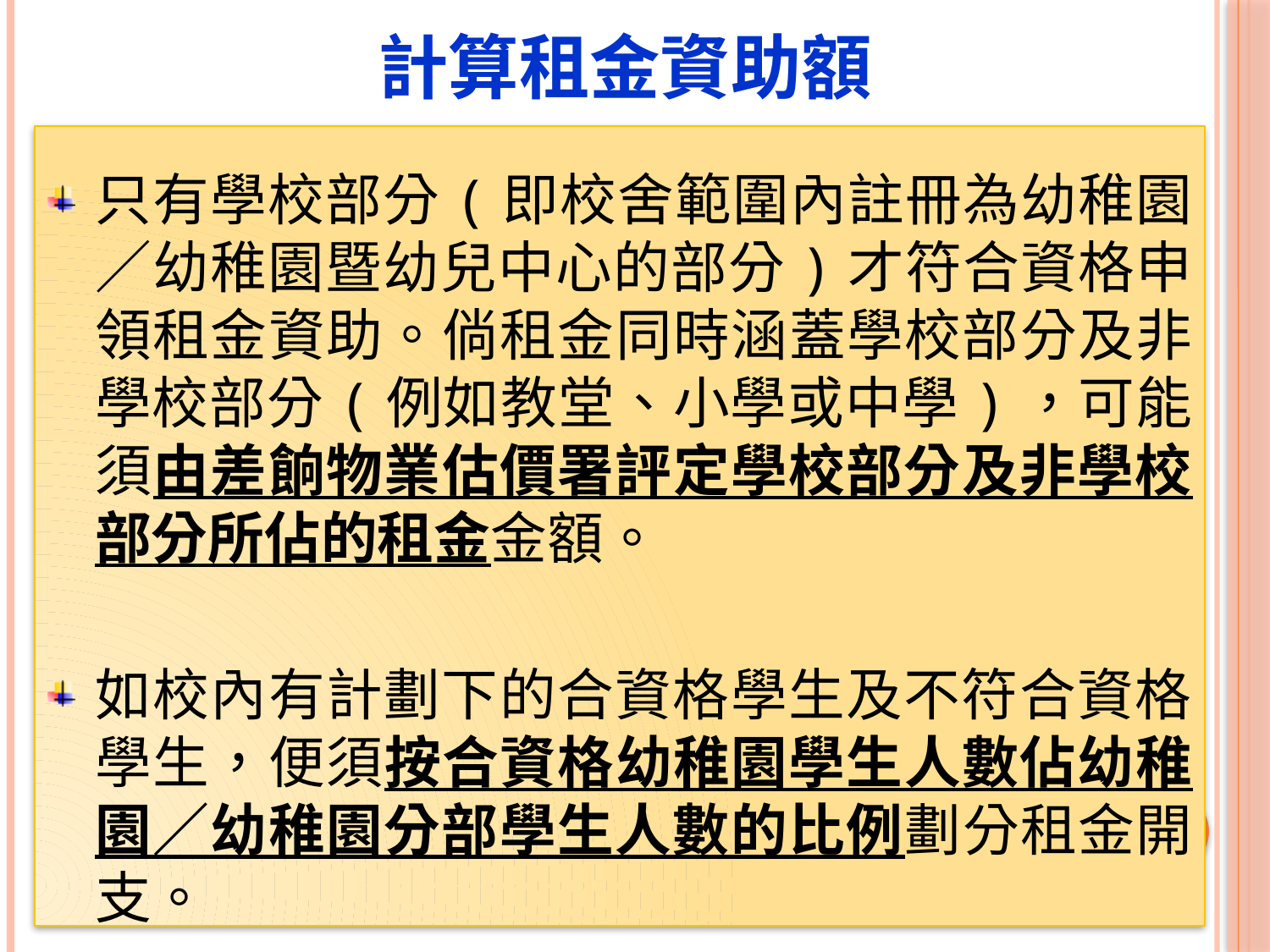

計算租金資助額

只有學校部分(即校舍範圍內註冊為幼稚園／幼稚園暨幼兒中心的部分)才符合資格申領租金資助。倘租金同時涵蓋學校部分及非學校部分(例如教堂、小學或中學)，可能須由差餉物業估價署評定學校部分及非學校部分所佔的租金金額。

如校內有計劃下的合資格學生及不符合資格學生，便須按合資格幼稚園學生人數佔幼稚園／幼稚園分部學生人數的比例劃分租金開支。

*